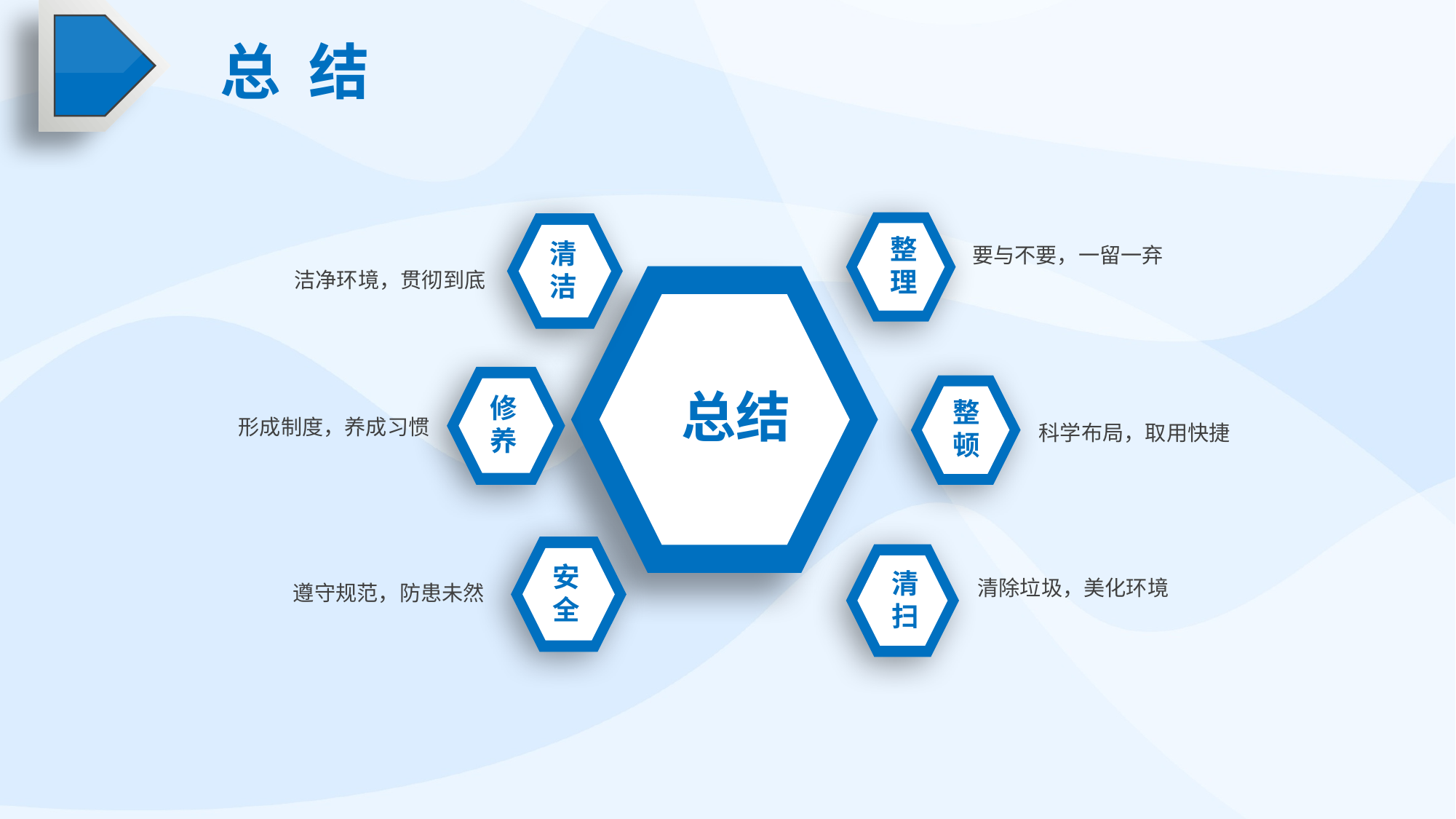

总  结

整理

清洁
要与不要，一留一弃
洁净环境，贯彻到底

修养
 总结

整顿
形成制度，养成习惯
科学布局，取用快捷

安全

清扫
清除垃圾，美化环境
遵守规范，防患未然